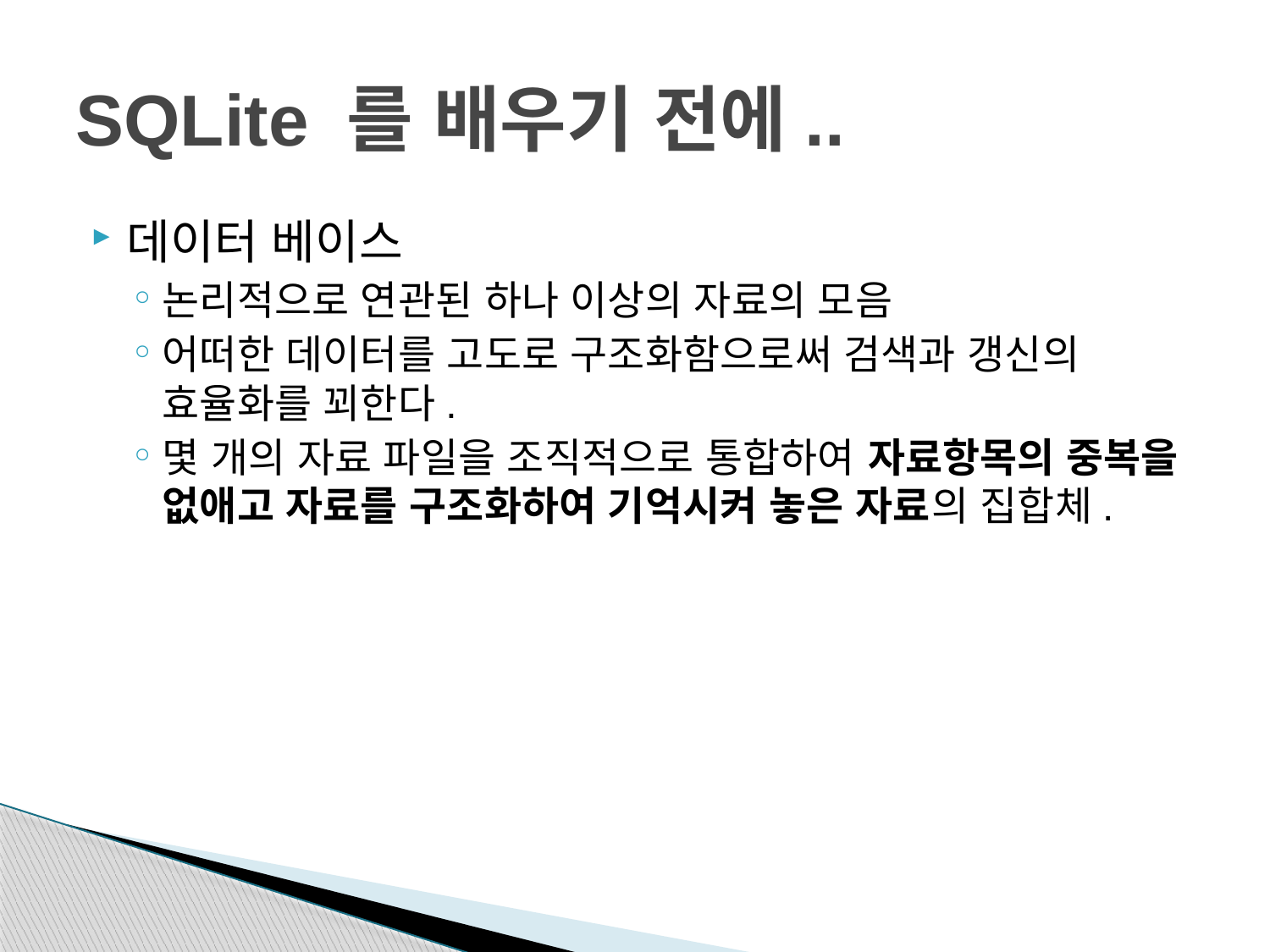

# SQLite 를 배우기 전에..
데이터 베이스
논리적으로 연관된 하나 이상의 자료의 모음
어떠한 데이터를 고도로 구조화함으로써 검색과 갱신의 효율화를 꾀한다.
몇 개의 자료 파일을 조직적으로 통합하여 자료항목의 중복을 없애고 자료를 구조화하여 기억시켜 놓은 자료의 집합체.